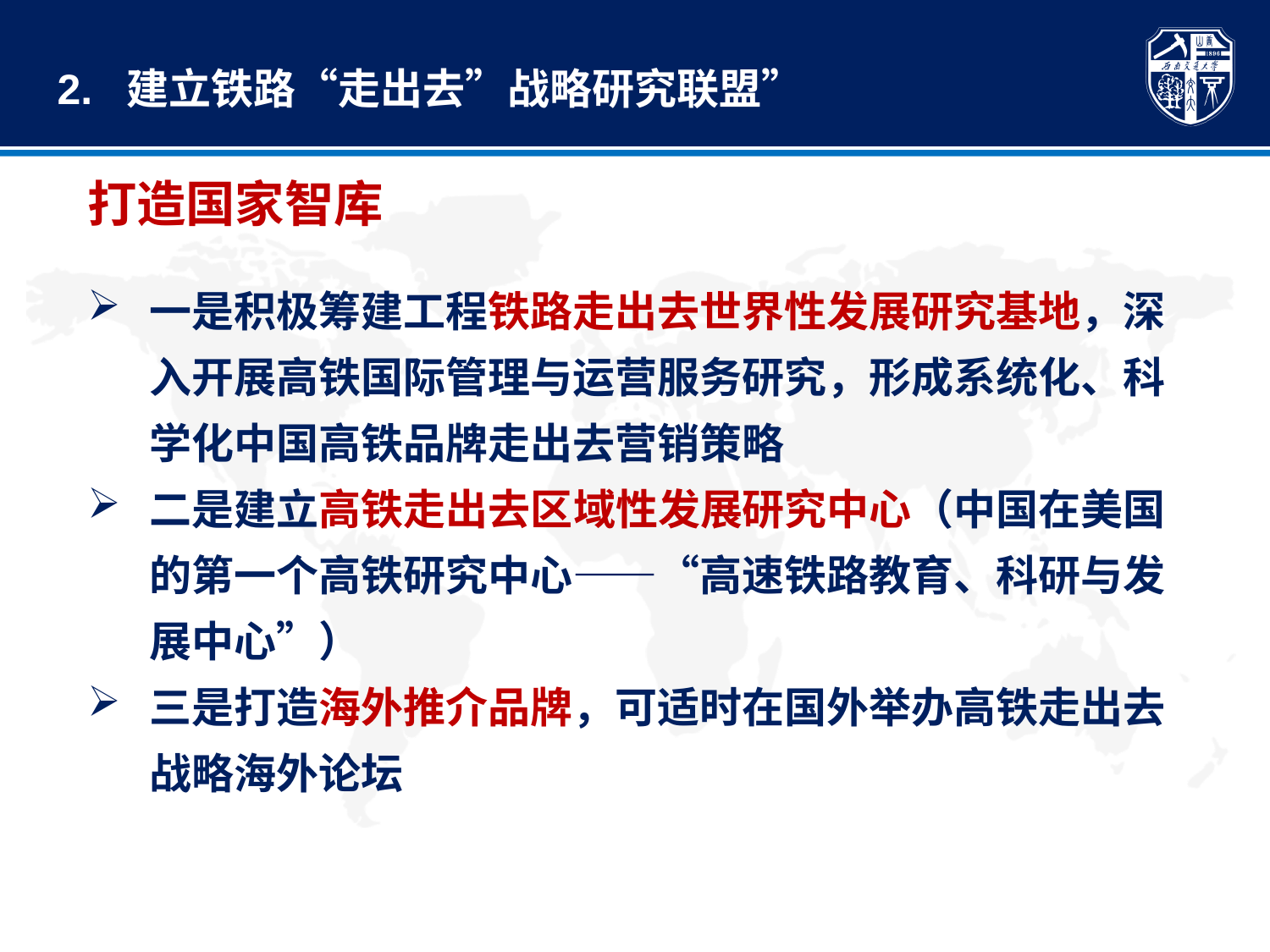

2.  建立铁路“走出去”战略研究联盟”

打造国家智库

一是积极筹建工程铁路走出去世界性发展研究基地，深入开展高铁国际管理与运营服务研究，形成系统化、科学化中国高铁品牌走出去营销策略
二是建立高铁走出去区域性发展研究中心（中国在美国的第一个高铁研究中心——“高速铁路教育、科研与发展中心”）
三是打造海外推介品牌，可适时在国外举办高铁走出去战略海外论坛